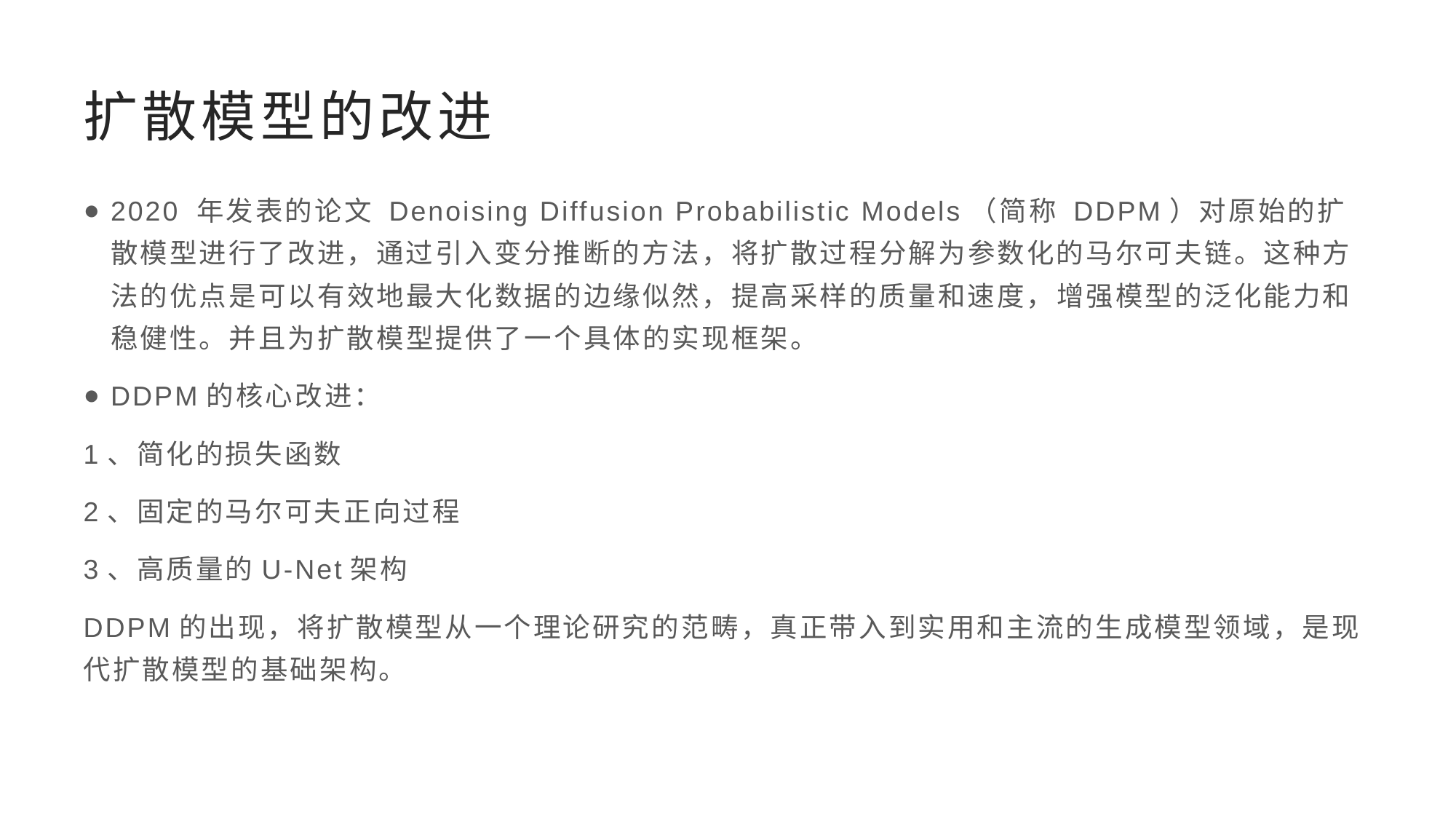

# 扩散模型的改进
2020 年发表的论文 Denoising Diffusion Probabilistic Models（简称 DDPM）对原始的扩散模型进行了改进，通过引入变分推断的方法，将扩散过程分解为参数化的马尔可夫链。这种方法的优点是可以有效地最大化数据的边缘似然，提高采样的质量和速度，增强模型的泛化能力和稳健性。并且为扩散模型提供了一个具体的实现框架。
DDPM的核心改进：
1、简化的损失函数
2、固定的马尔可夫正向过程
3、高质量的U-Net架构
DDPM的出现，将扩散模型从一个理论研究的范畴，真正带入到实用和主流的生成模型领域，是现代扩散模型的基础架构。